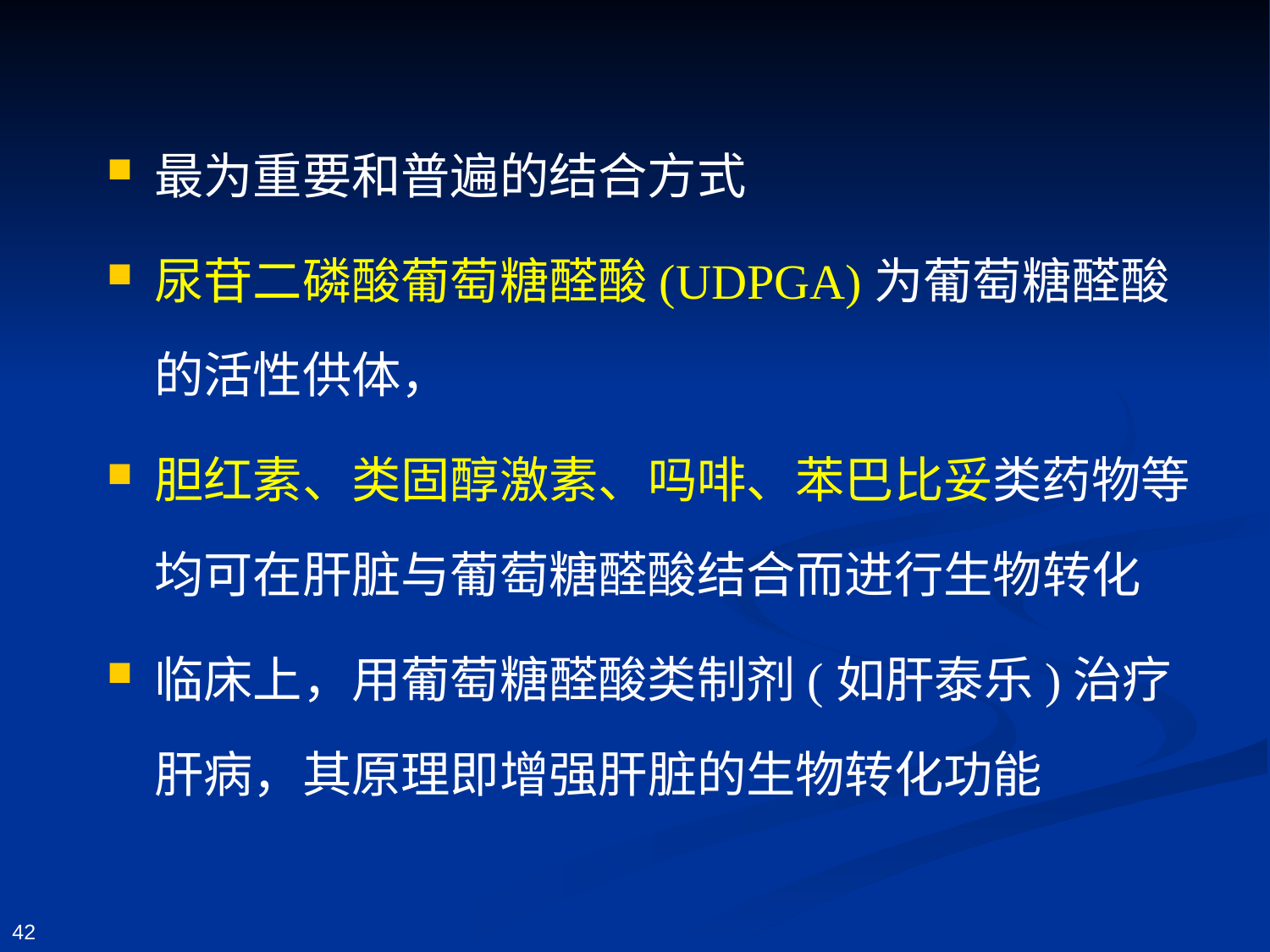

最为重要和普遍的结合方式
尿苷二磷酸葡萄糖醛酸(UDPGA)为葡萄糖醛酸的活性供体，
胆红素、类固醇激素、吗啡、苯巴比妥类药物等均可在肝脏与葡萄糖醛酸结合而进行生物转化
临床上，用葡萄糖醛酸类制剂(如肝泰乐)治疗肝病，其原理即增强肝脏的生物转化功能
42